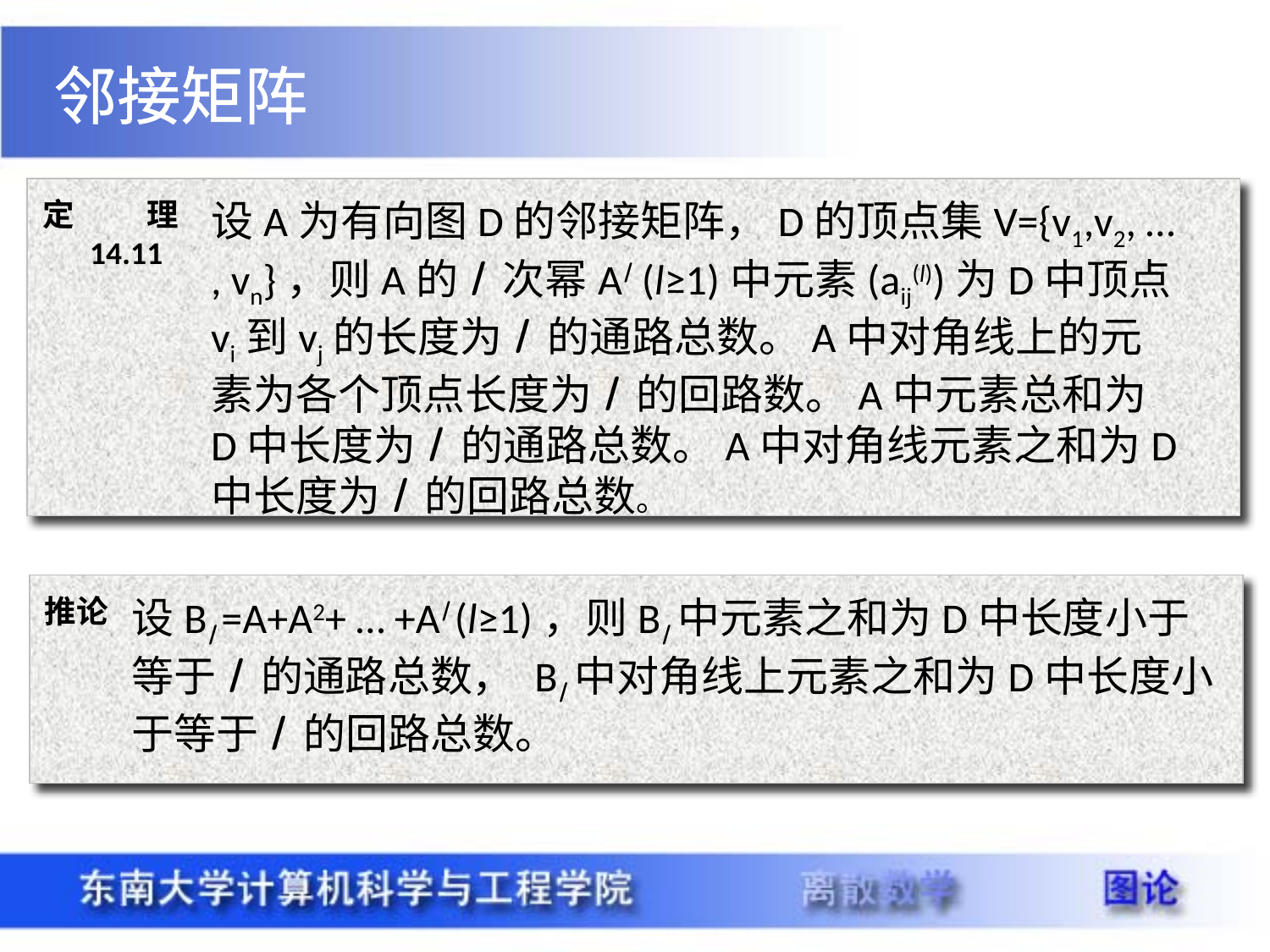

邻接矩阵

定理14.11
设A为有向图D的邻接矩阵，D的顶点集V={v1,v2, … , vn}，则A的l 次幂Al (l≥1)中元素(aij(l))为D中顶点vi到vj的长度为l 的通路总数。A中对角线上的元素为各个顶点长度为l 的回路数。A中元素总和为D中长度为l 的通路总数。A中对角线元素之和为D中长度为l 的回路总数。

推论
设Bl =A+A2+ … +Al (l≥1)，则Bl中元素之和为D中长度小于等于l 的通路总数， Bl中对角线上元素之和为D中长度小于等于l 的回路总数。